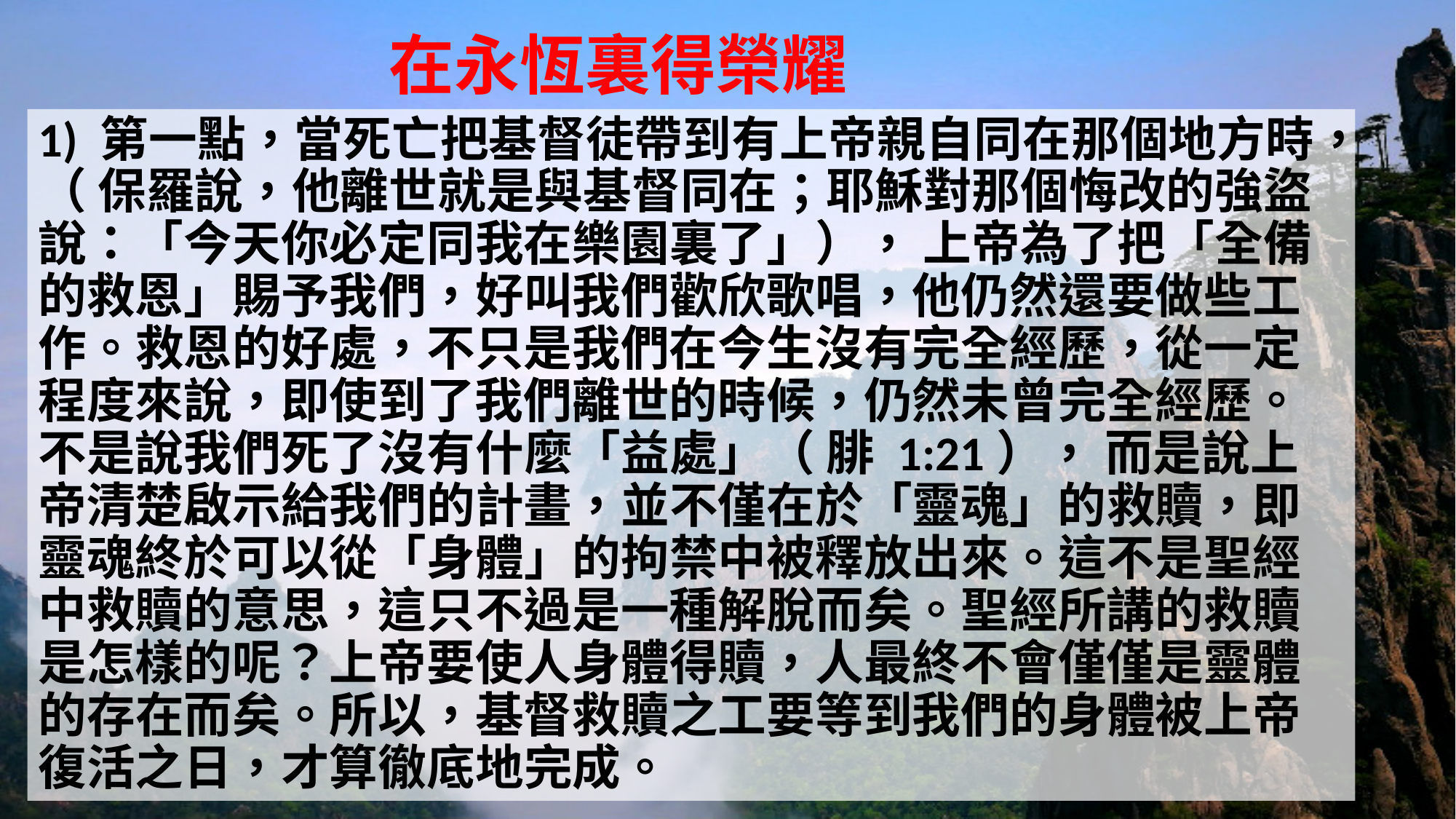

# 在永恆裏得榮耀
1) 第一點，當死亡把基督徒帶到有上帝親自同在那個地方時，（ 保羅說，他離世就是與基督同在；耶穌對那個悔改的強盜說：「今天你必定同我在樂園裏了」）， 上帝為了把「全備的救恩」賜予我們，好叫我們歡欣歌唱，他仍然還要做些工作。救恩的好處，不只是我們在今生沒有完全經歷，從一定程度來說，即使到了我們離世的時候，仍然未曾完全經歷。不是說我們死了沒有什麼「益處」（ 腓 1:21）， 而是說上帝清楚啟示給我們的計畫，並不僅在於「靈魂」的救贖，即靈魂終於可以從「身體」的拘禁中被釋放出來。這不是聖經中救贖的意思，這只不過是一種解脫而矣。聖經所講的救贖是怎樣的呢？上帝要使人身體得贖，人最終不會僅僅是靈體的存在而矣。所以，基督救贖之工要等到我們的身體被上帝復活之日，才算徹底地完成。